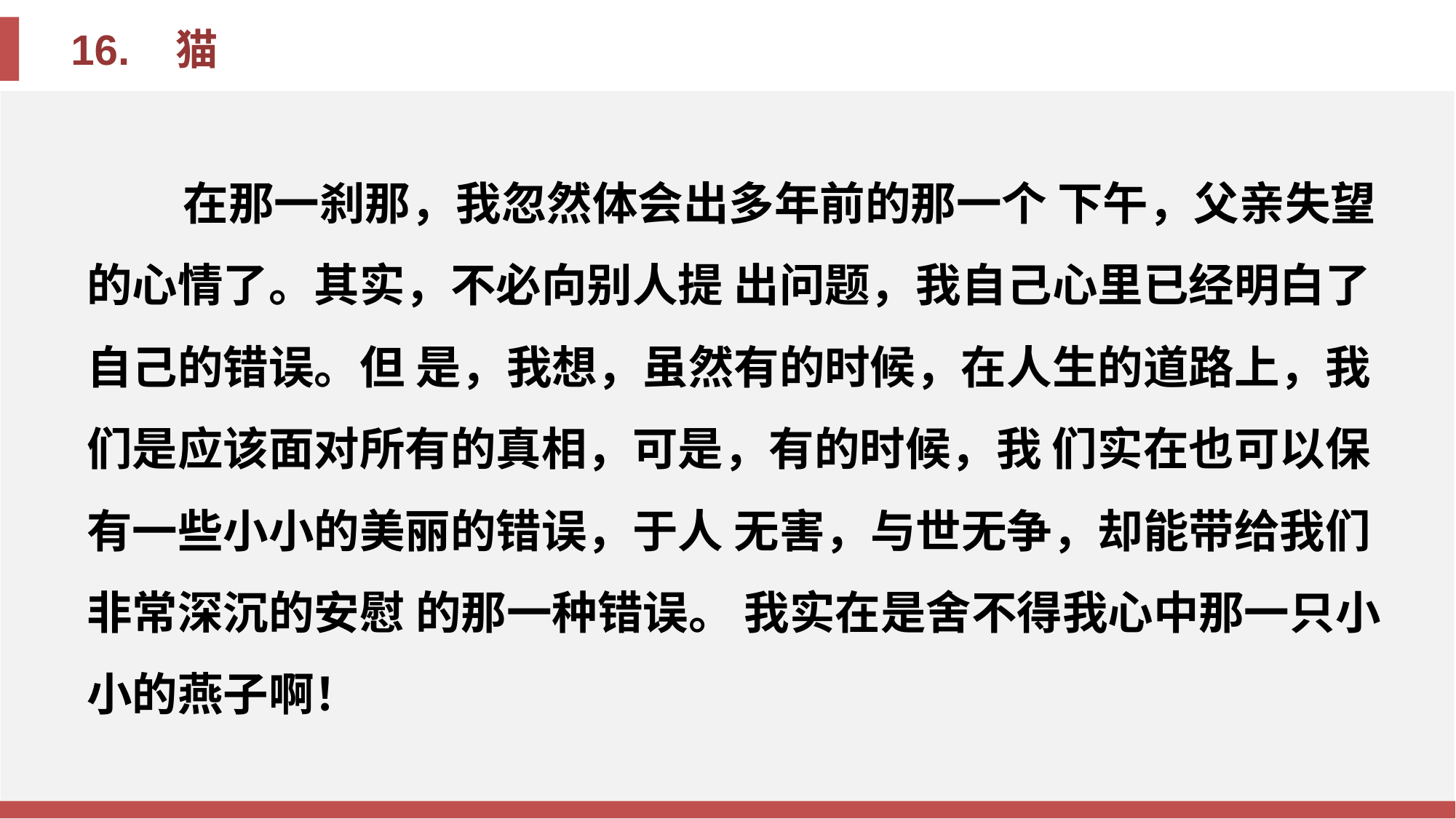

在那一刹那，我忽然体会出多年前的那一个 下午，父亲失望的心情了。其实，不必向别人提 出问题，我自己心里已经明白了自己的错误。但 是，我想，虽然有的时候，在人生的道路上，我 们是应该面对所有的真相，可是，有的时候，我 们实在也可以保有一些小小的美丽的错误，于人 无害，与世无争，却能带给我们非常深沉的安慰 的那一种错误。 我实在是舍不得我心中那一只小小的燕子啊！